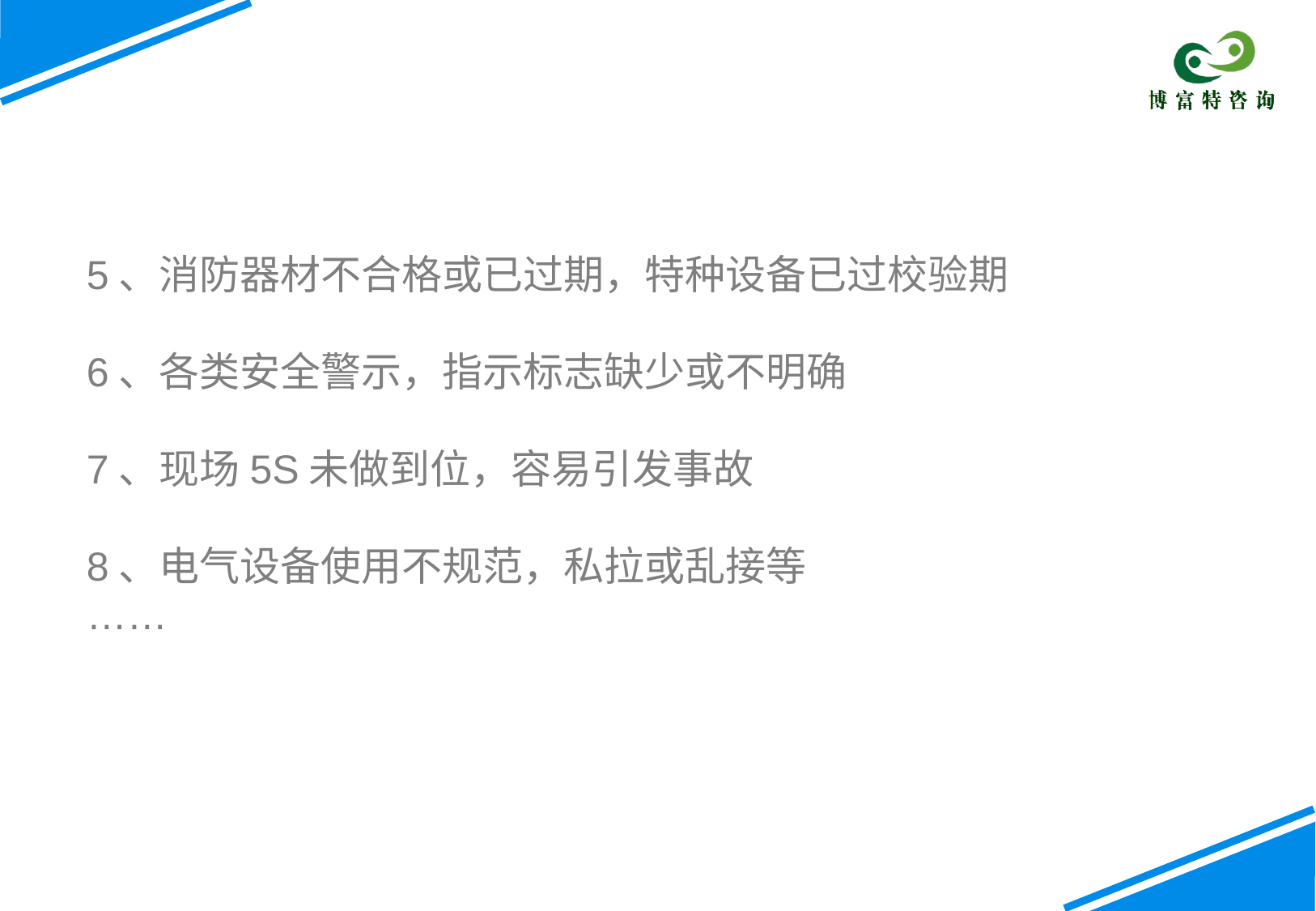

5、消防器材不合格或已过期，特种设备已过校验期

6、各类安全警示，指示标志缺少或不明确

7、现场5S未做到位，容易引发事故

8、电气设备使用不规范，私拉或乱接等
……